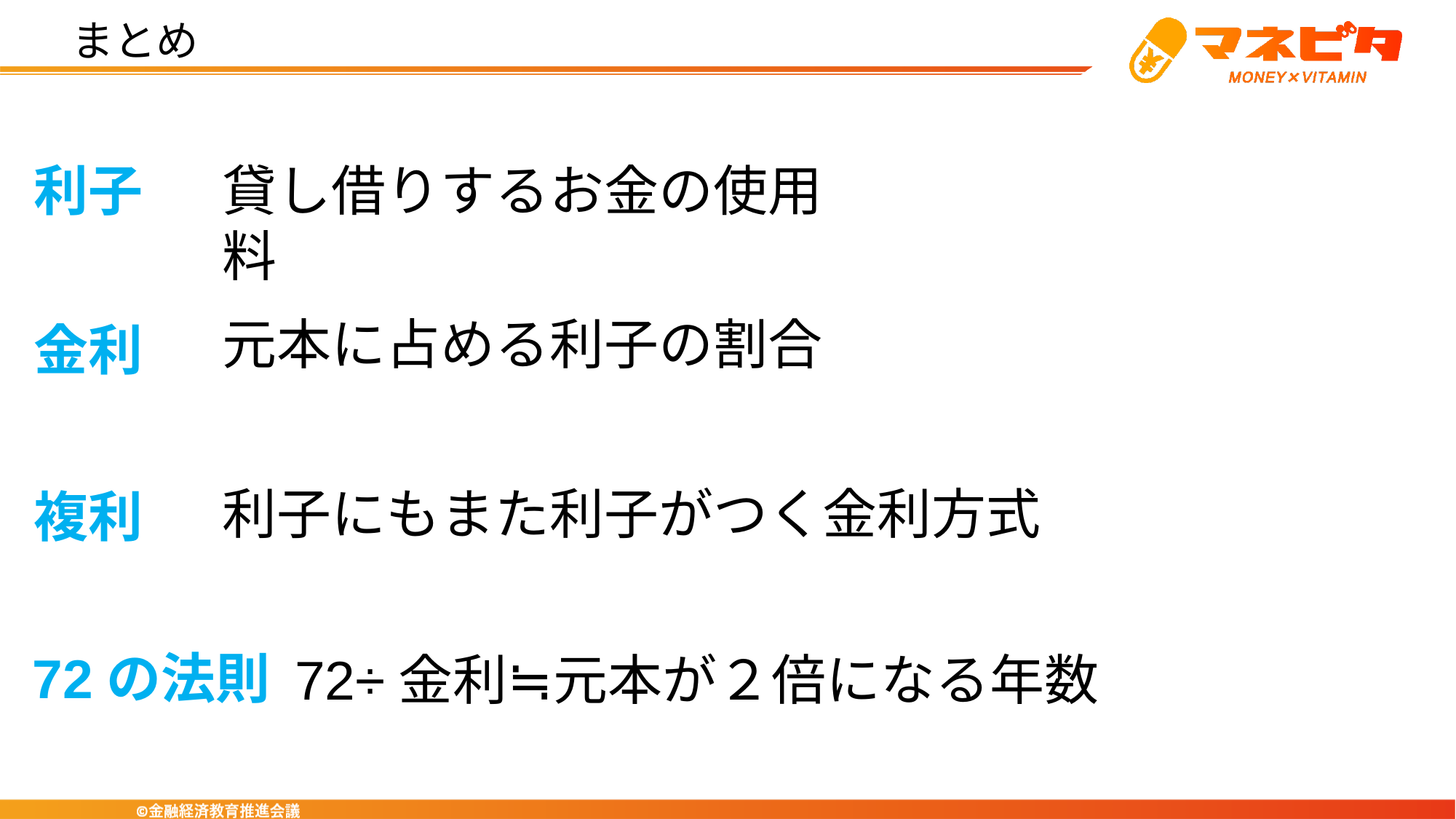

まとめ
利子
貸し借りするお金の使用料
元本に占める利子の割合
金利
利子にもまた利子がつく金利方式
複利
72の法則
72÷金利≒元本が２倍になる年数